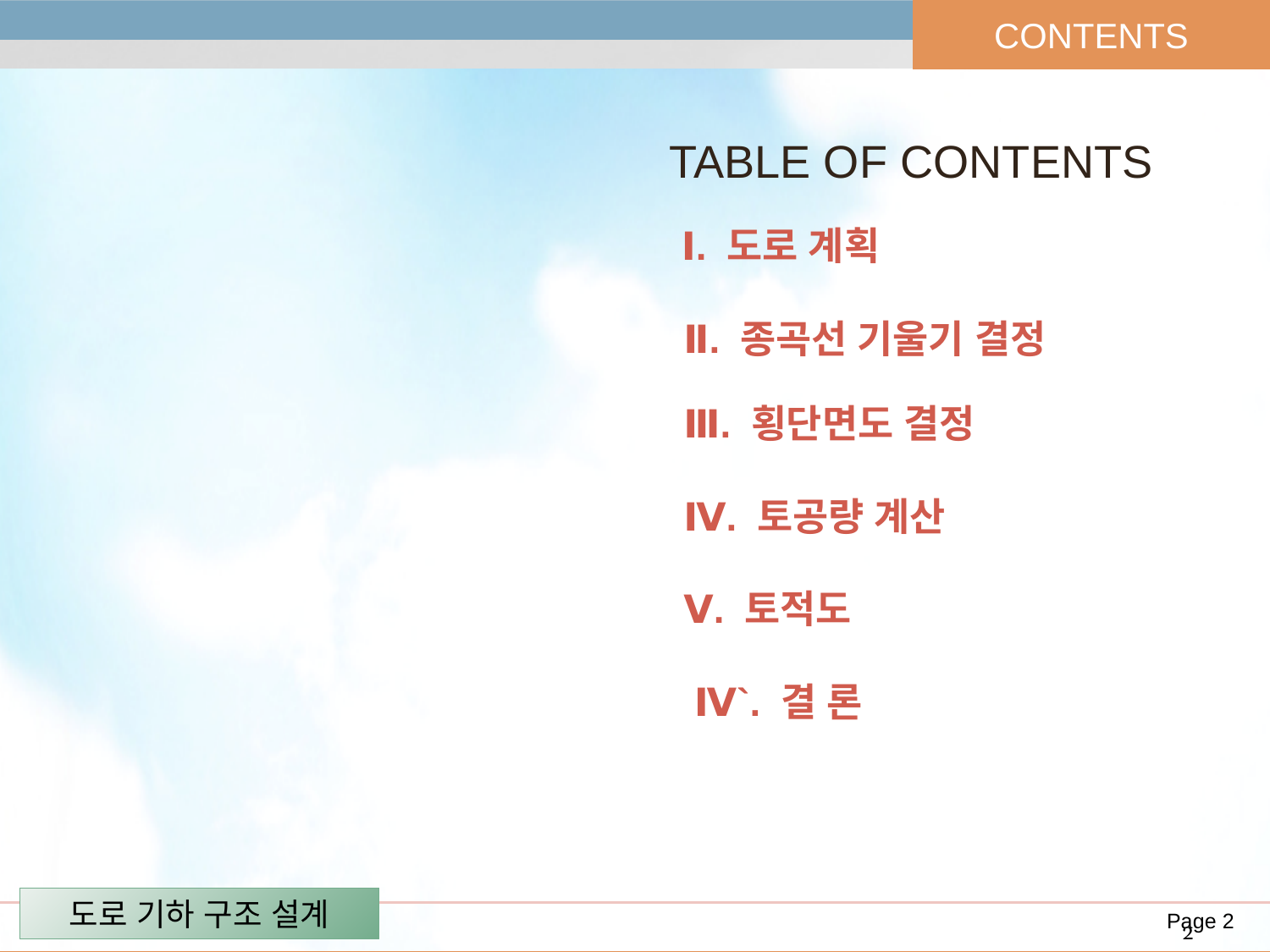

CONTENTS
TABLE OF CONTENTS

        Ⅰ. 도로 계획

      Ⅱ. 종곡선 기울기 결정

      Ⅲ. 횡단면도 결정

      Ⅳ. 토공량 계산

      Ⅴ. 토적도

       Ⅳ`. 결 론

도로 기하 구조 설계
Page 2
2